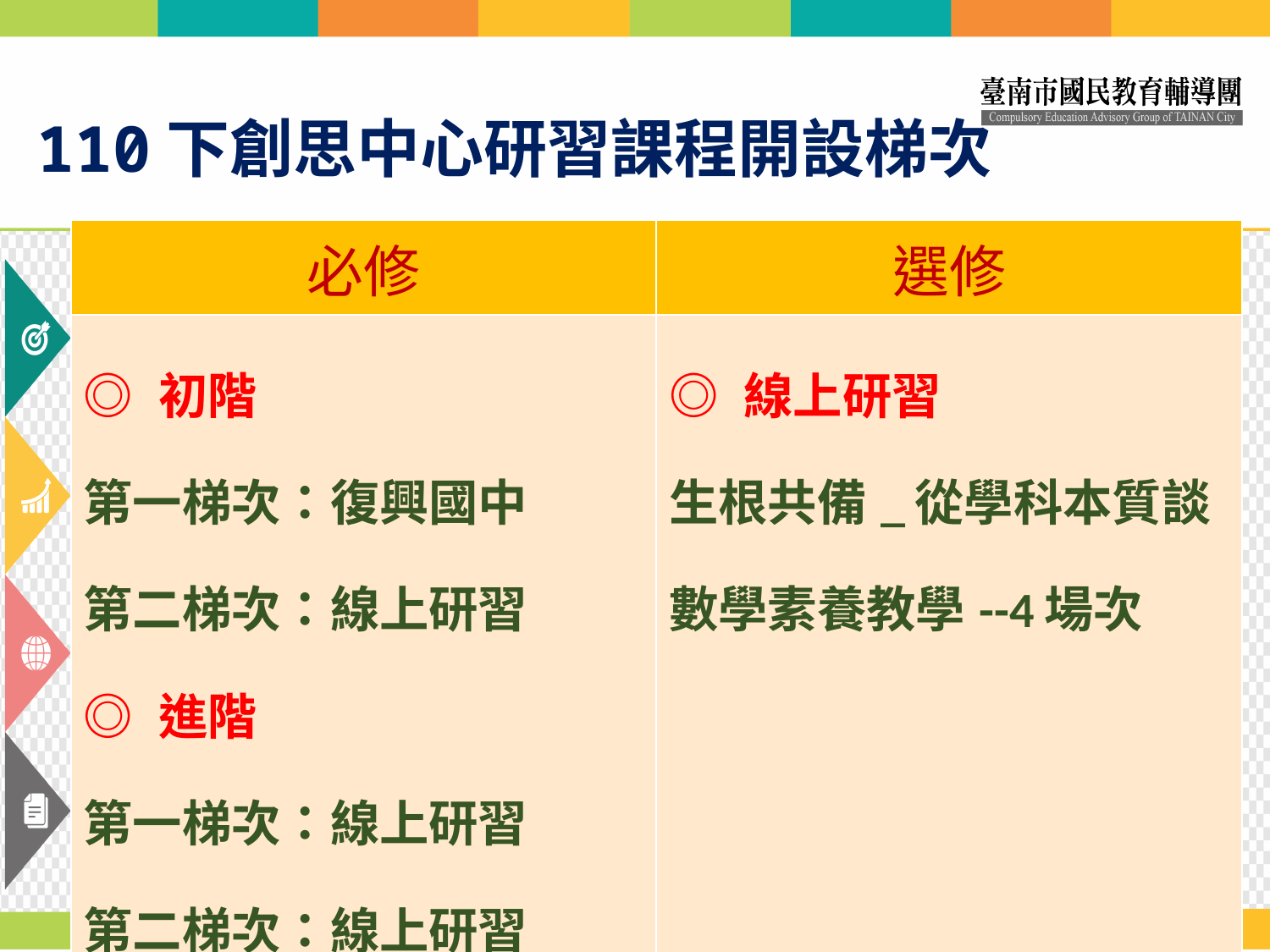

# 110下創思中心研習課程開設梯次
| 必修 | 選修 |
| --- | --- |
| ◎ 初階 第一梯次：復興國中 第二梯次：線上研習 ◎ 進階 第一梯次：線上研習 第二梯次：線上研習 | ◎ 線上研習 生根共備\_從學科本質談數學素養教學--4場次 |